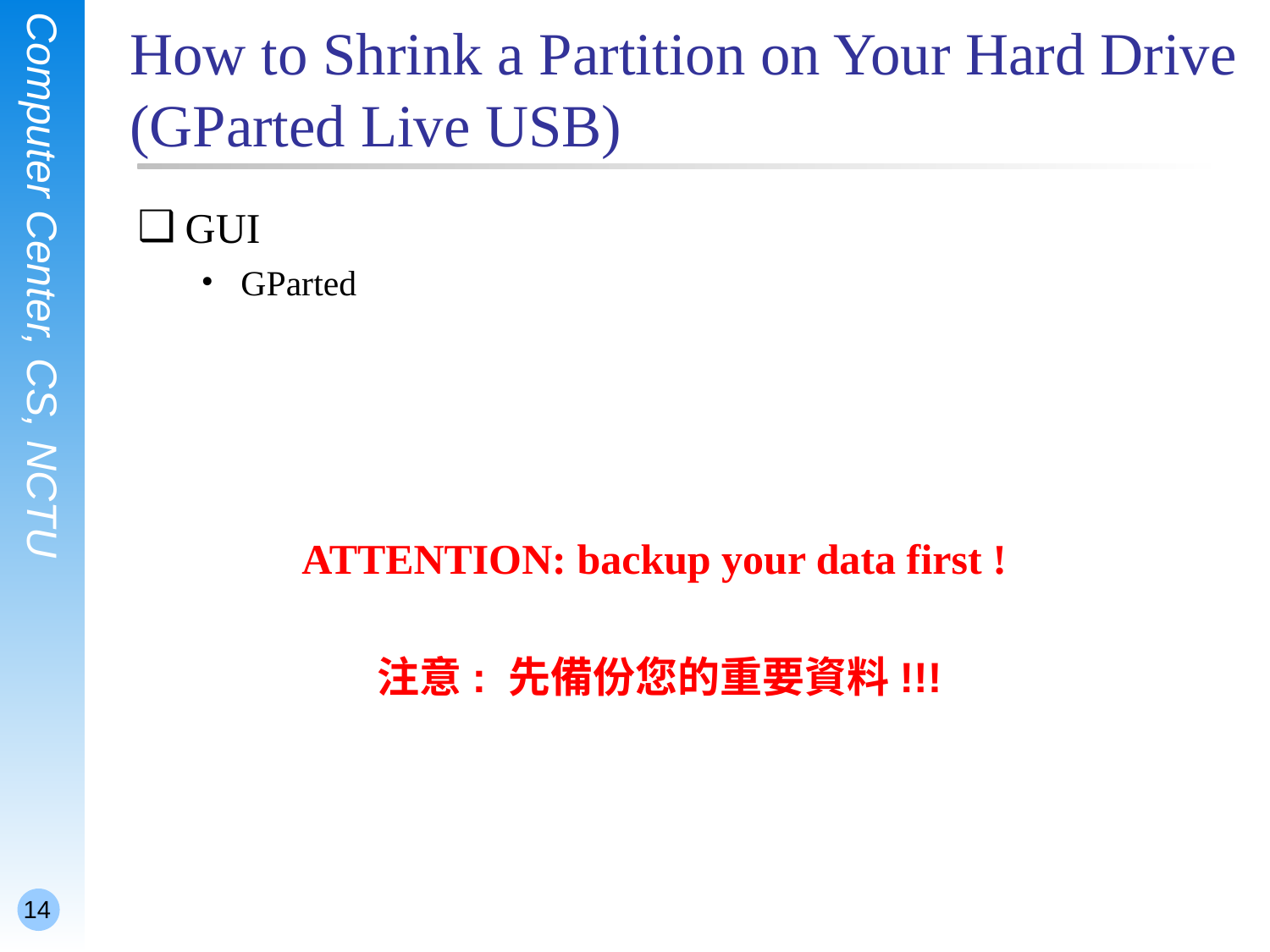

# How to Shrink a Partition on Your Hard Drive
 (GParted Live USB)
GUI
GParted
ATTENTION: backup your data first !

注意: 先備份您的重要資料!!!

14